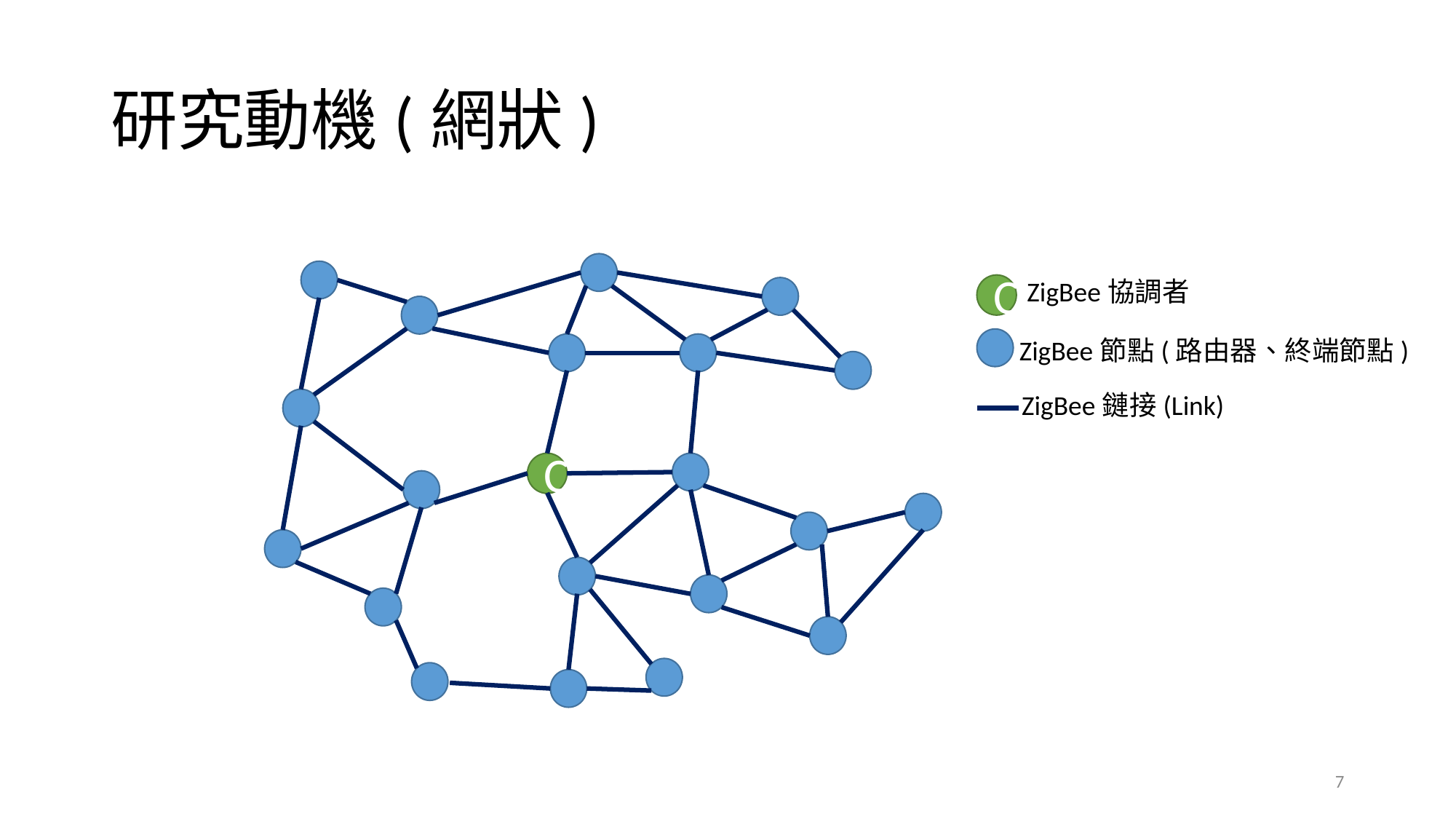

# 研究動機(網狀)

ZigBee協調者
C

ZigBee節點(路由器、終端節點)

ZigBee鏈接(Link)

C

7